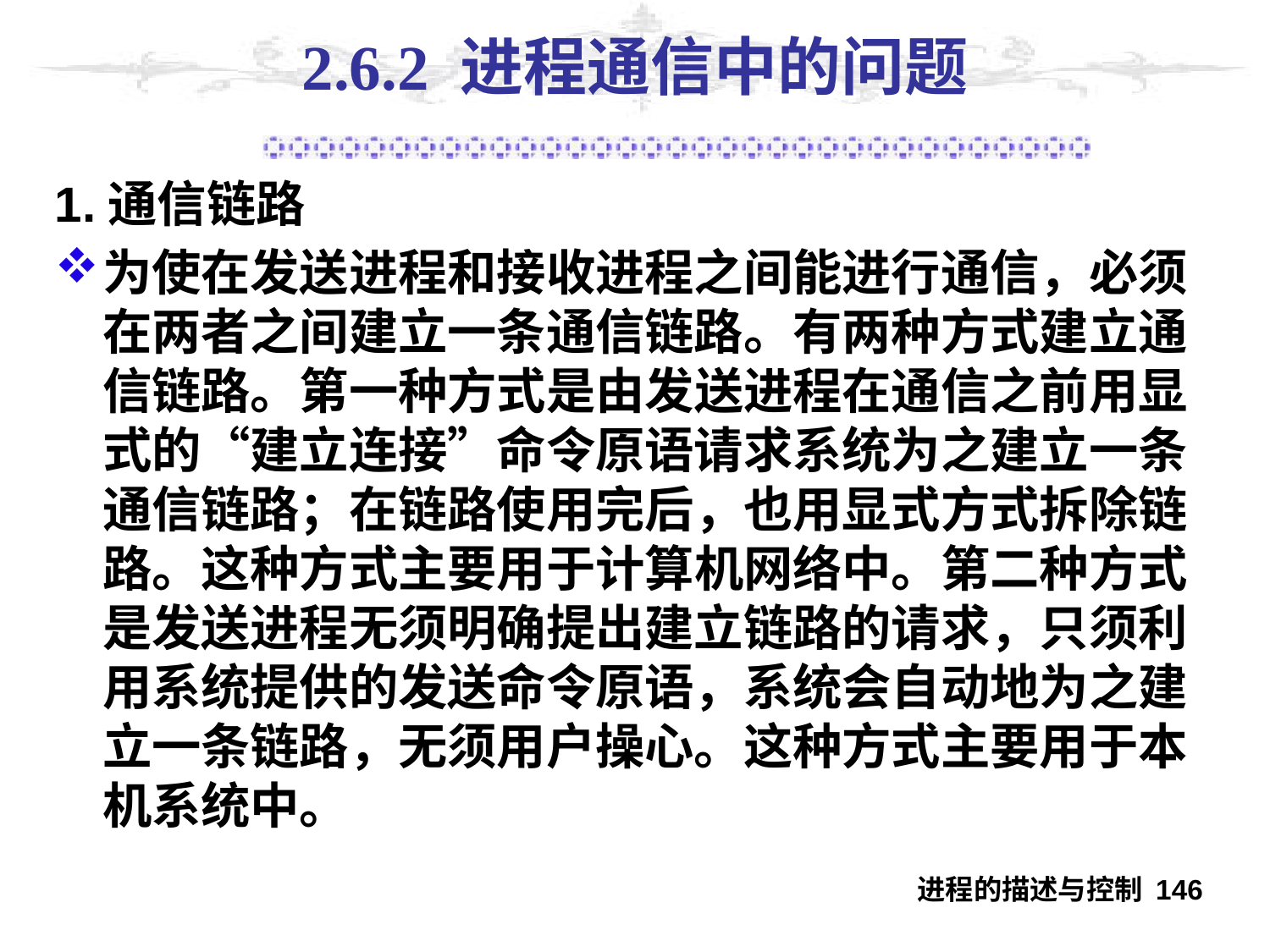

# 2.6.2 进程通信中的问题
1.通信链路
为使在发送进程和接收进程之间能进行通信，必须在两者之间建立一条通信链路。有两种方式建立通信链路。第一种方式是由发送进程在通信之前用显式的“建立连接”命令原语请求系统为之建立一条通信链路；在链路使用完后，也用显式方式拆除链路。这种方式主要用于计算机网络中。第二种方式是发送进程无须明确提出建立链路的请求，只须利用系统提供的发送命令原语，系统会自动地为之建立一条链路，无须用户操心。这种方式主要用于本机系统中。